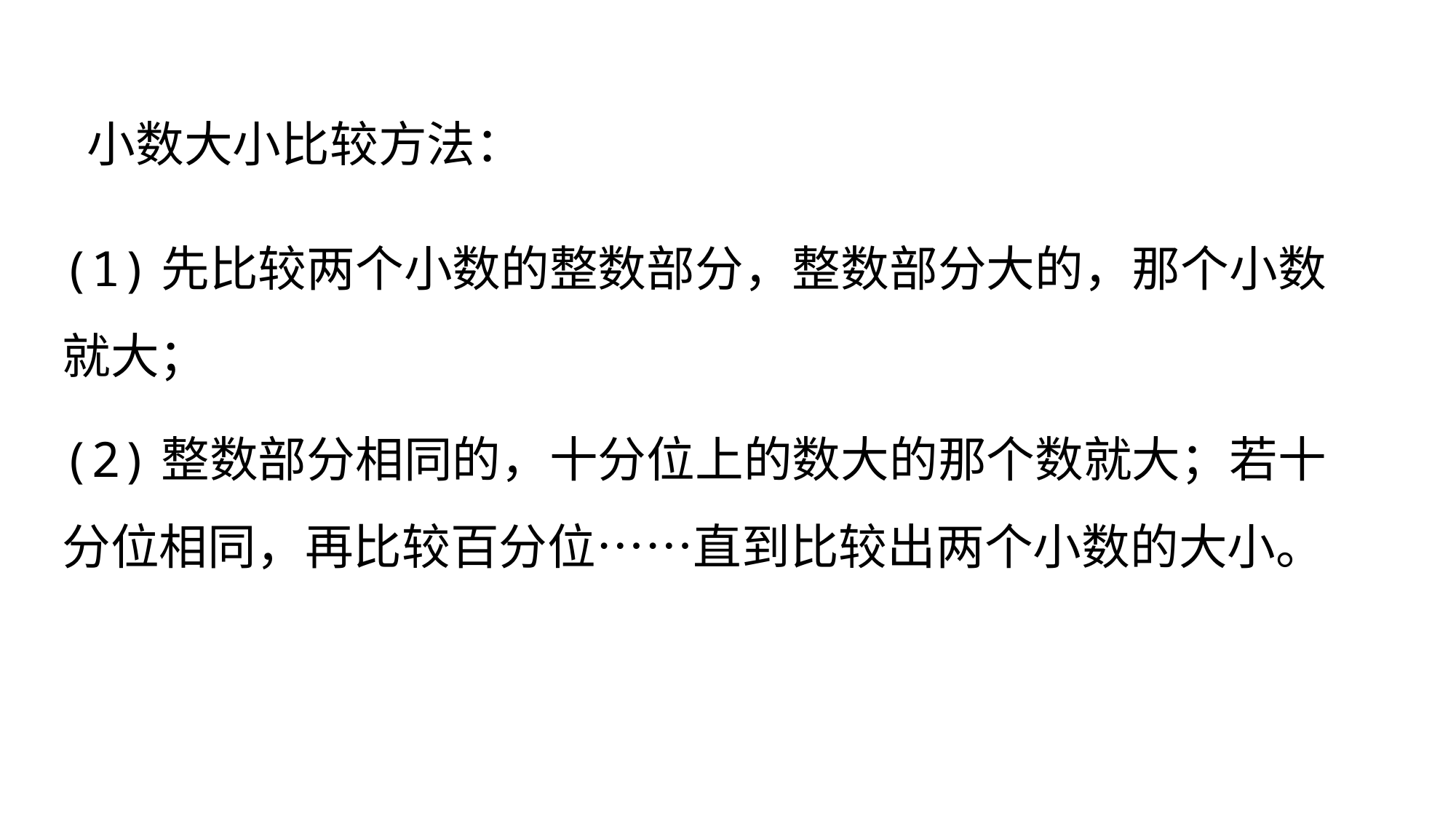

小数大小比较方法：
(1)先比较两个小数的整数部分，整数部分大的，那个小数就大；
(2)整数部分相同的，十分位上的数大的那个数就大；若十分位相同，再比较百分位……直到比较出两个小数的大小。